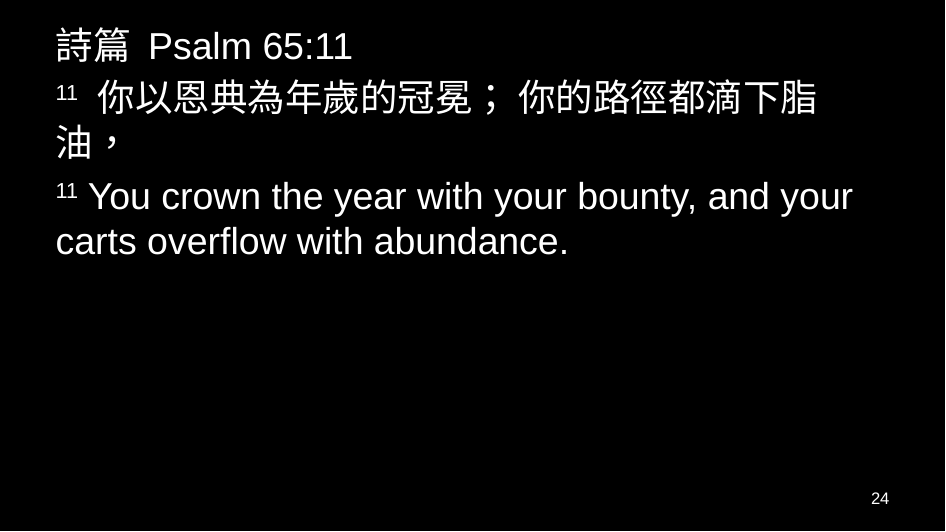

詩篇 Psalm 65:11
11 你以恩典為年歲的冠冕； 你的路徑都滴下脂油，
11 You crown the year with your bounty, and your carts overflow with abundance.

24